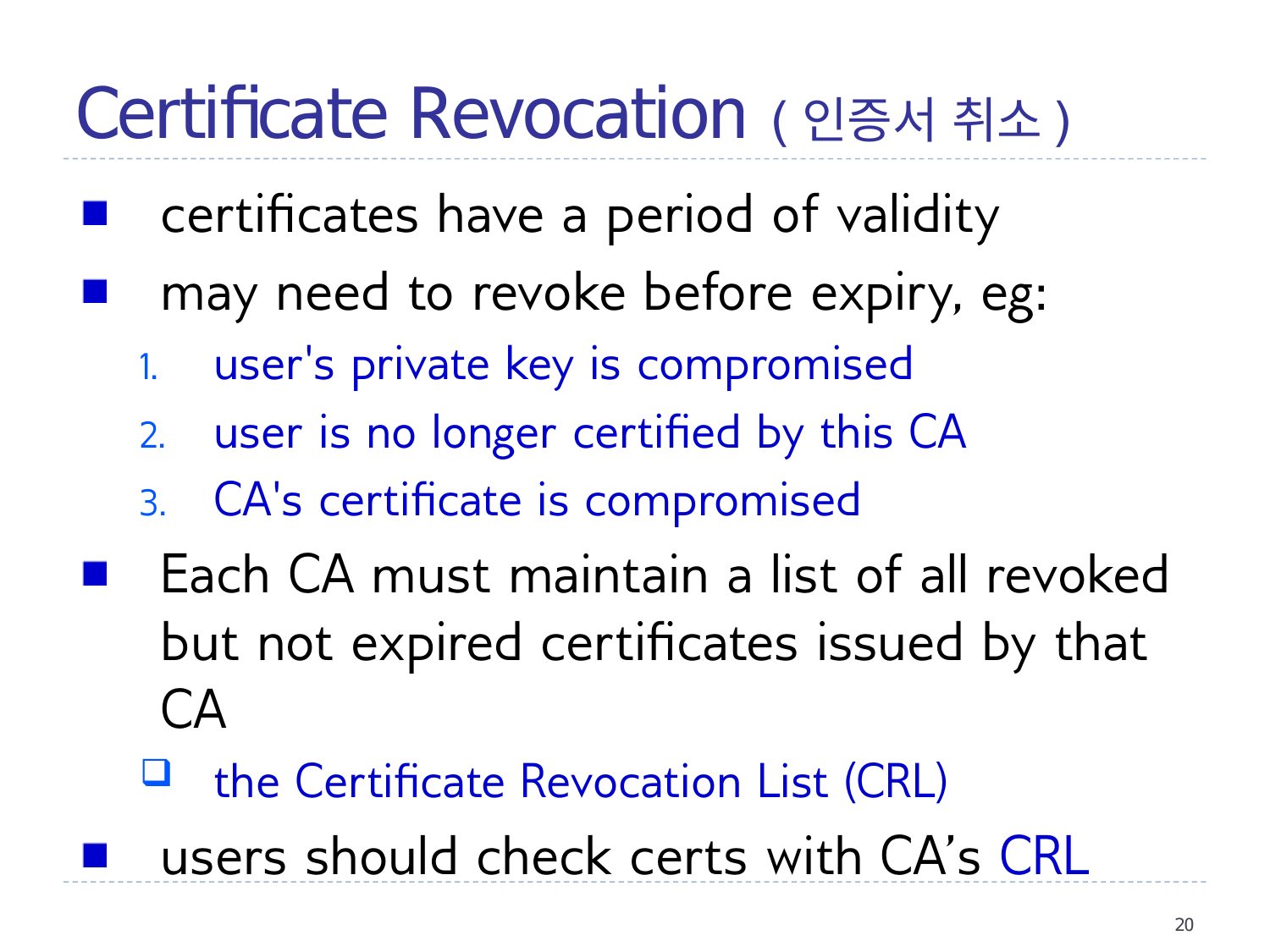

Certificate Revocation (인증서 취소)
certificates have a period of validity
may need to revoke before expiry, eg:
user's private key is compromised
user is no longer certified by this CA
CA's certificate is compromised
Each CA must maintain a list of all revoked but not expired certificates issued by that CA
the Certificate Revocation List (CRL)
users should check certs with CA’s CRL

20